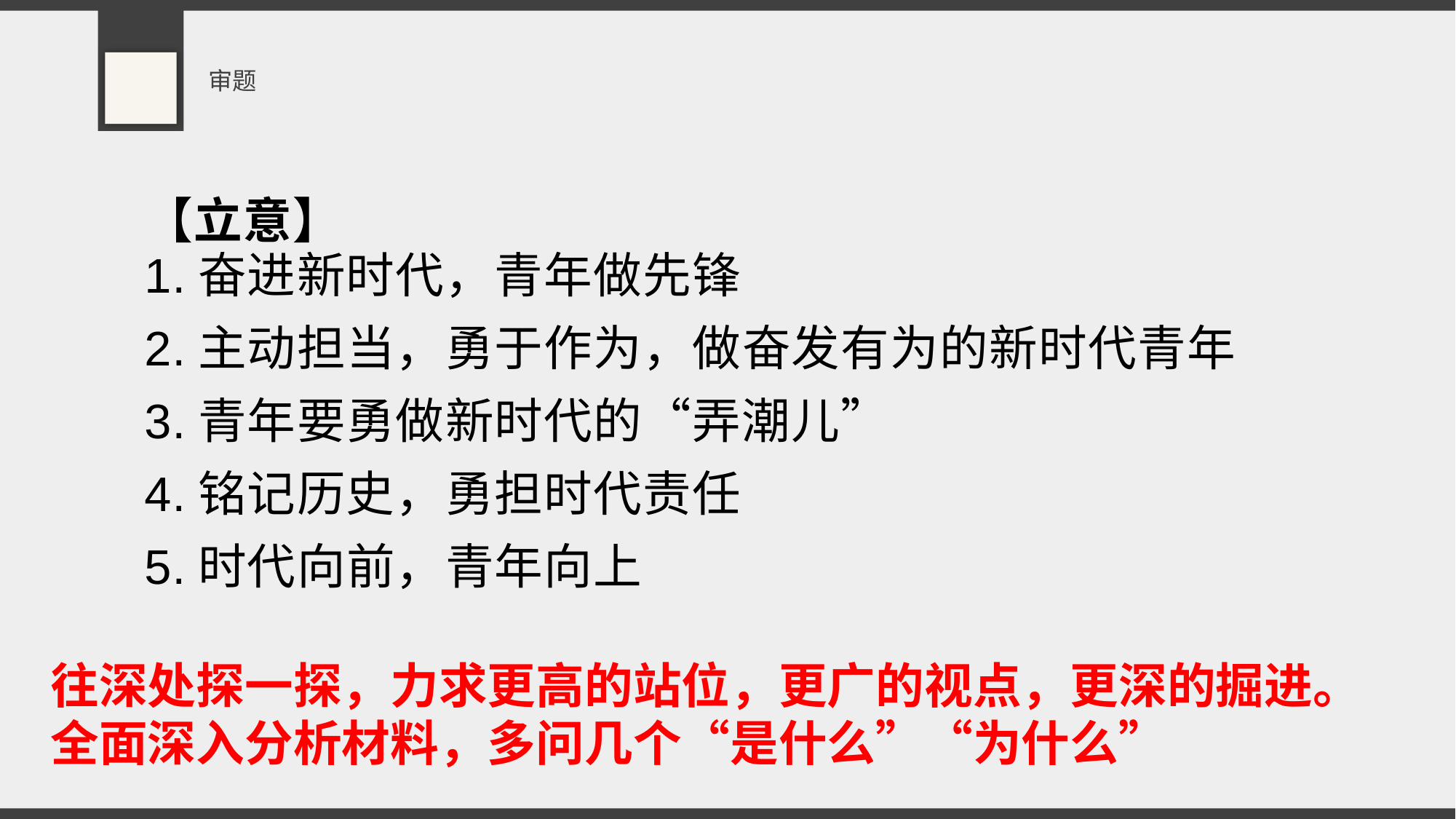

审题

【立意】

1.奋进新时代，青年做先锋

2.主动担当，勇于作为，做奋发有为的新时代青年

3.青年要勇做新时代的“弄潮儿”

4.铭记历史，勇担时代责任

5.时代向前，青年向上

往深处探一探，力求更高的站位，更广的视点，更深的掘进。
全面深入分析材料，多问几个“是什么”“为什么”